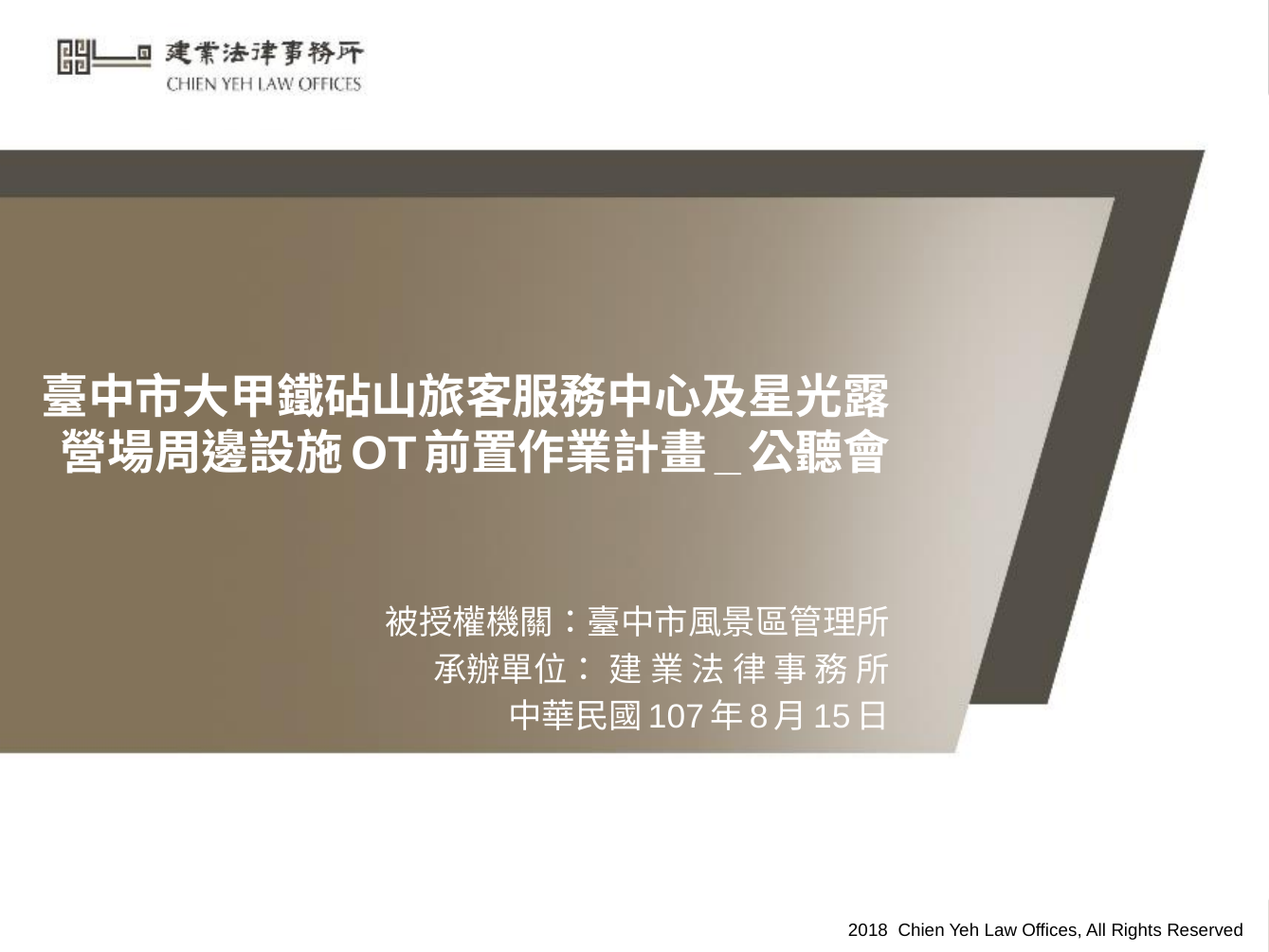

# 臺中市大甲鐵砧山旅客服務中心及星光露營場周邊設施OT前置作業計畫_公聽會

被授權機關：臺中市風景區管理所
承辦單位： 建 業 法 律 事 務 所
中華民國107年8月15日